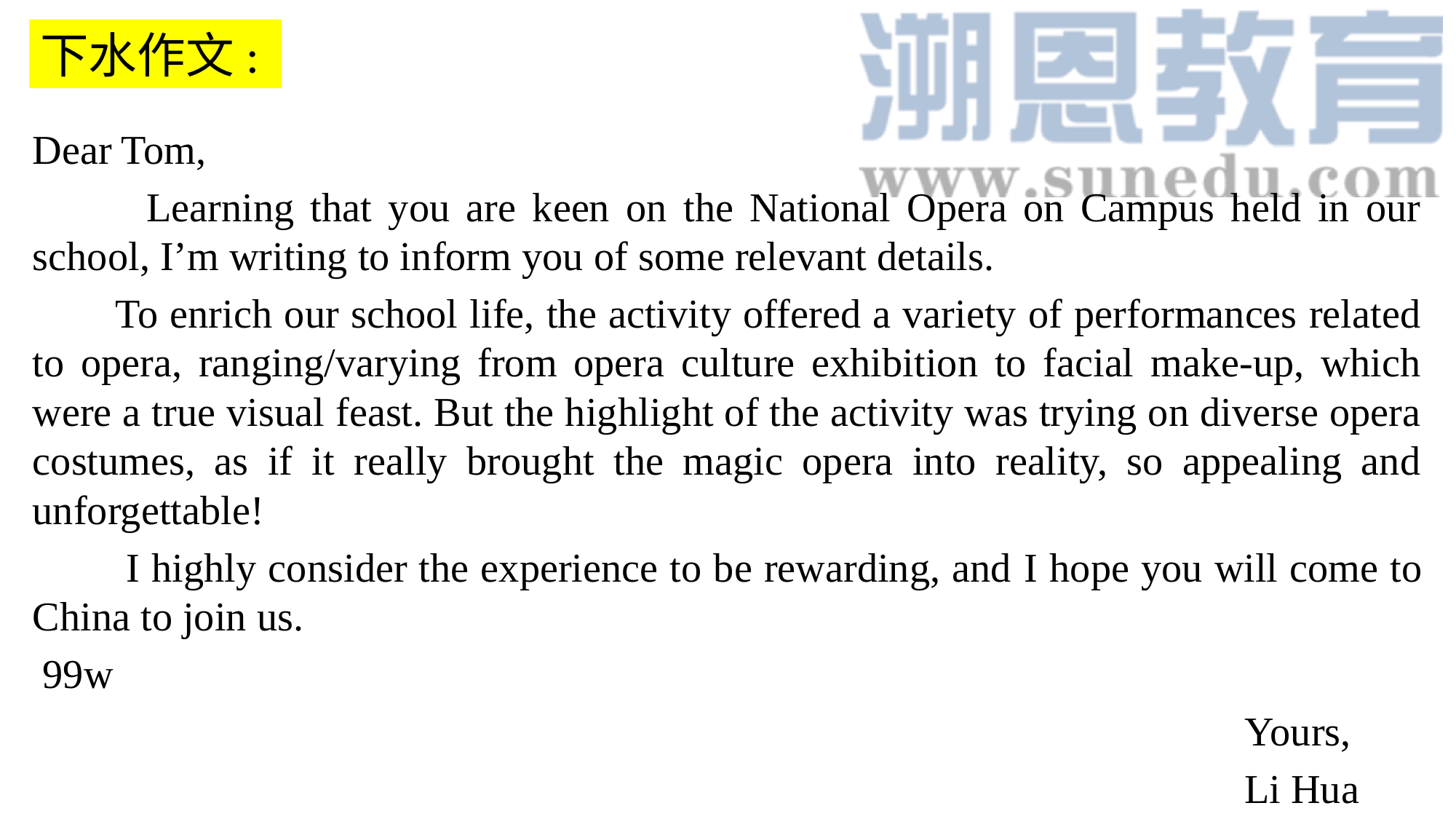

下水作文:
Dear Tom,
       Learning that you are keen on the National Opera on Campus held in our school, I’m writing to inform you of some relevant details.
       To enrich our school life, the activity offered a variety of performances related to opera, ranging/varying from opera culture exhibition to facial make-up, which were a true visual feast. But the highlight of the activity was trying on diverse opera costumes, as if it really brought the magic opera into reality, so appealing and unforgettable!
        I highly consider the experience to be rewarding, and I hope you will come to China to join us.
 99w
                                                                                                                       Yours,
                                                                                                                       Li Hua